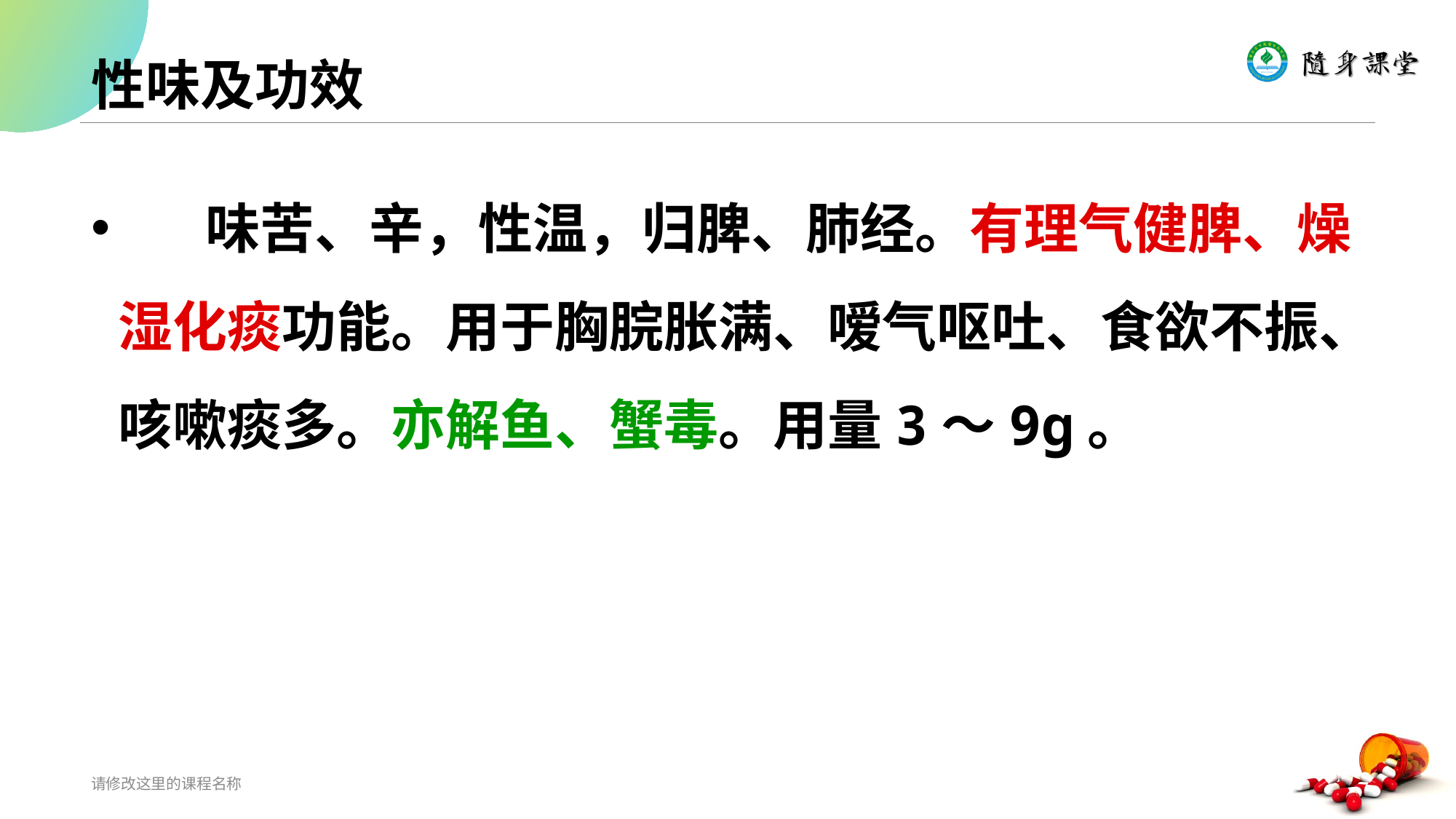

# 性味及功效
      味苦、辛，性温，归脾、肺经。有理气健脾、燥湿化痰功能。用于胸脘胀满、嗳气呕吐、食欲不振、咳嗽痰多。亦解鱼、蟹毒。用量3～9g。
请修改这里的课程名称
13